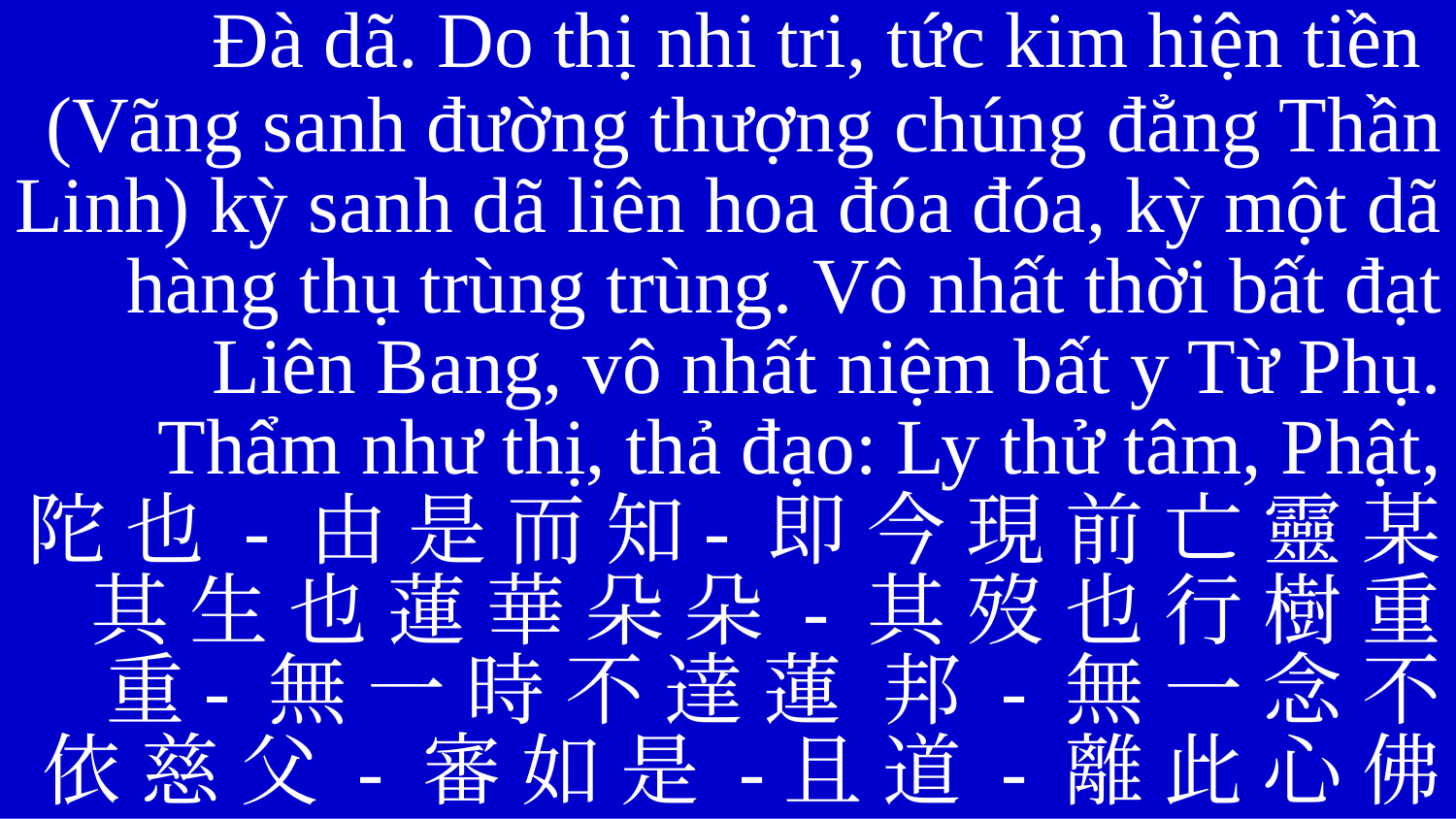

Đà dã. Do thị nhi tri, tức kim hiện tiền
(Vãng sanh đường thượng chúng đẳng Thần Linh) kỳ sanh dã liên hoa đóa đóa, kỳ một dã hàng thụ trùng trùng. Vô nhất thời bất đạt Liên Bang, vô nhất niệm bất y Từ Phụ. Thẩm như thị, thả đạo: Ly thử tâm, Phật,
陀 也 - 由 是 而 知- 即 今 現 前 亡 靈 某 其 生 也 蓮 華 朵 朵 - 其 歿 也 行 樹 重 重- 無 一 時 不 達 蓮  邦 - 無 一 念 不 依 慈 父 - 審 如 是 -且 道 - 離 此 心 佛